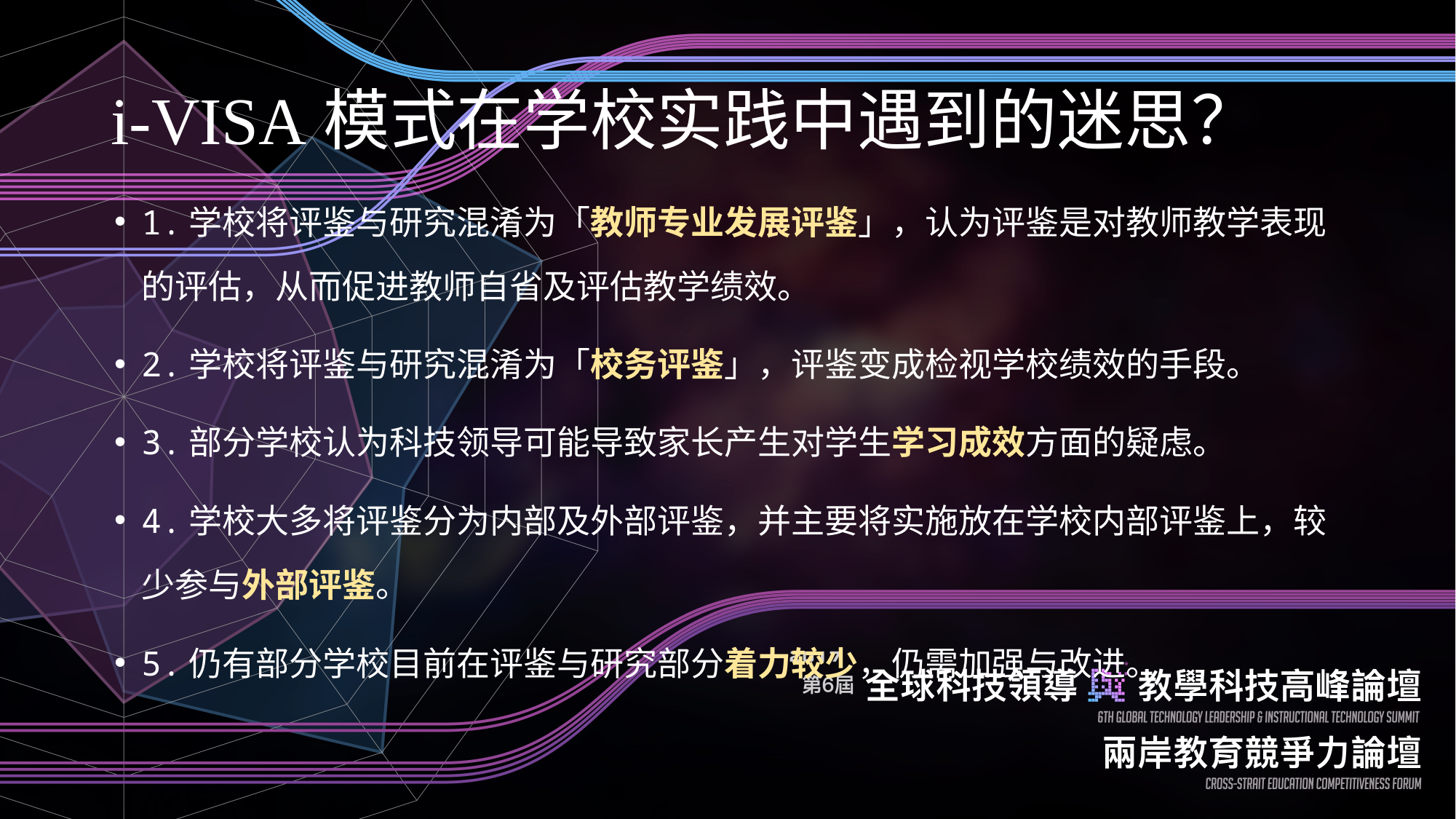

# i-VISA模式在学校实践中遇到的迷思？
1.学校将评鉴与研究混淆为「教师专业发展评鉴」，认为评鉴是对教师教学表现的评估，从而促进教师自省及评估教学绩效。
2.学校将评鉴与研究混淆为「校务评鉴」，评鉴变成检视学校绩效的手段。
3.部分学校认为科技领导可能导致家长产生对学生学习成效方面的疑虑。
4.学校大多将评鉴分为内部及外部评鉴，并主要将实施放在学校内部评鉴上，较少参与外部评鉴。
5.仍有部分学校目前在评鉴与研究部分着力较少，仍需加强与改进。